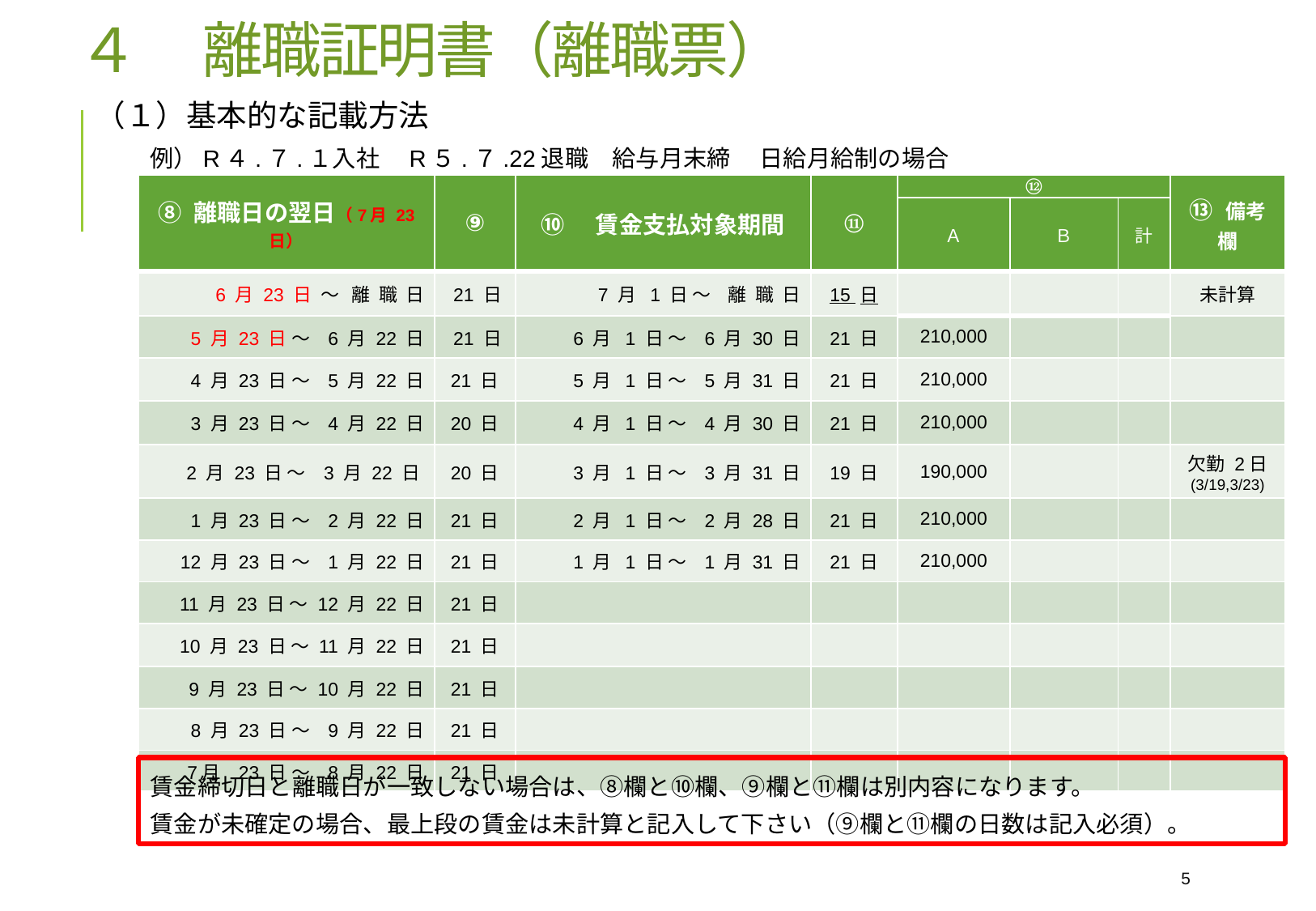

４　離職証明書（離職票）
（１）基本的な記載方法
例）R４.７.１入社　R５.７.22退職　給与月末締　 日給月給制の場合
| ⑧ 離職日の翌日（7月 23 日） | ⑨ | ⑩　賃金支払対象期間 | ⑪ | ⑫ |  |  | ⑬ 備考欄 |
| --- | --- | --- | --- | --- | --- | --- | --- |
|  |  |  |  | Ａ | Ｂ | 計 |  |
| 6 月 23 日 ～ 離 職 日 | 21 日 | 7 月 1 日 ～ 離 職 日 | 15 日 |  |  |  | 未計算 |
| 5 月 23 日 ～ 6 月 22 日 | 21 日 | 6 月 1 日 ～ 6 月 30 日 | 21 日 | 210,000 |  |  |  |
| 4 月 23 日 ～ 5 月 22 日 | 21 日 | 5 月 1 日 ～ 5 月 31 日 | 21 日 | 210,000 |  |  |  |
| 3 月 23 日 ～ 4 月 22 日 | 20 日 | 4 月 1 日 ～ 4 月 30 日 | 21 日 | 210,000 |  |  |  |
| 2 月 23 日 ～ 3 月 22 日 | 20 日 | 3 月 1 日 ～ 3 月 31 日 | 19 日 | 190,000 |  |  | 欠勤 2日 (3/19,3/23) |
| 1 月 23 日 ～ 2 月 22 日 | 21 日 | 2 月 1 日 ～ 2 月 28 日 | 21 日 | 210,000 |  |  |  |
| 12 月 23 日 ～ 1 月 22 日 | 21 日 | 1 月 1 日 ～ 1 月 31 日 | 21 日 | 210,000 |  |  |  |
| 11 月 23 日 ～ 12 月 22 日 | 21 日 |  |  |  |  |  |  |
| 10 月 23 日 ～ 11 月 22 日 | 21 日 |  |  |  |  |  |  |
| 9 月 23 日 ～ 10 月 22 日 | 21 日 |  |  |  |  |  |  |
| 8 月 23 日 ～ 9 月 22 日 | 21 日 |  |  |  |  |  |  |
| 7月 23 日 ～ 8 月 22 日 | 21 日 |  |  |  |  |  |  |
賃金締切日と離職日が一致しない場合は、⑧欄と⑩欄、⑨欄と⑪欄は別内容になります。
賃金が未確定の場合、最上段の賃金は未計算と記入して下さい（⑨欄と⑪欄の日数は記入必須）。
5